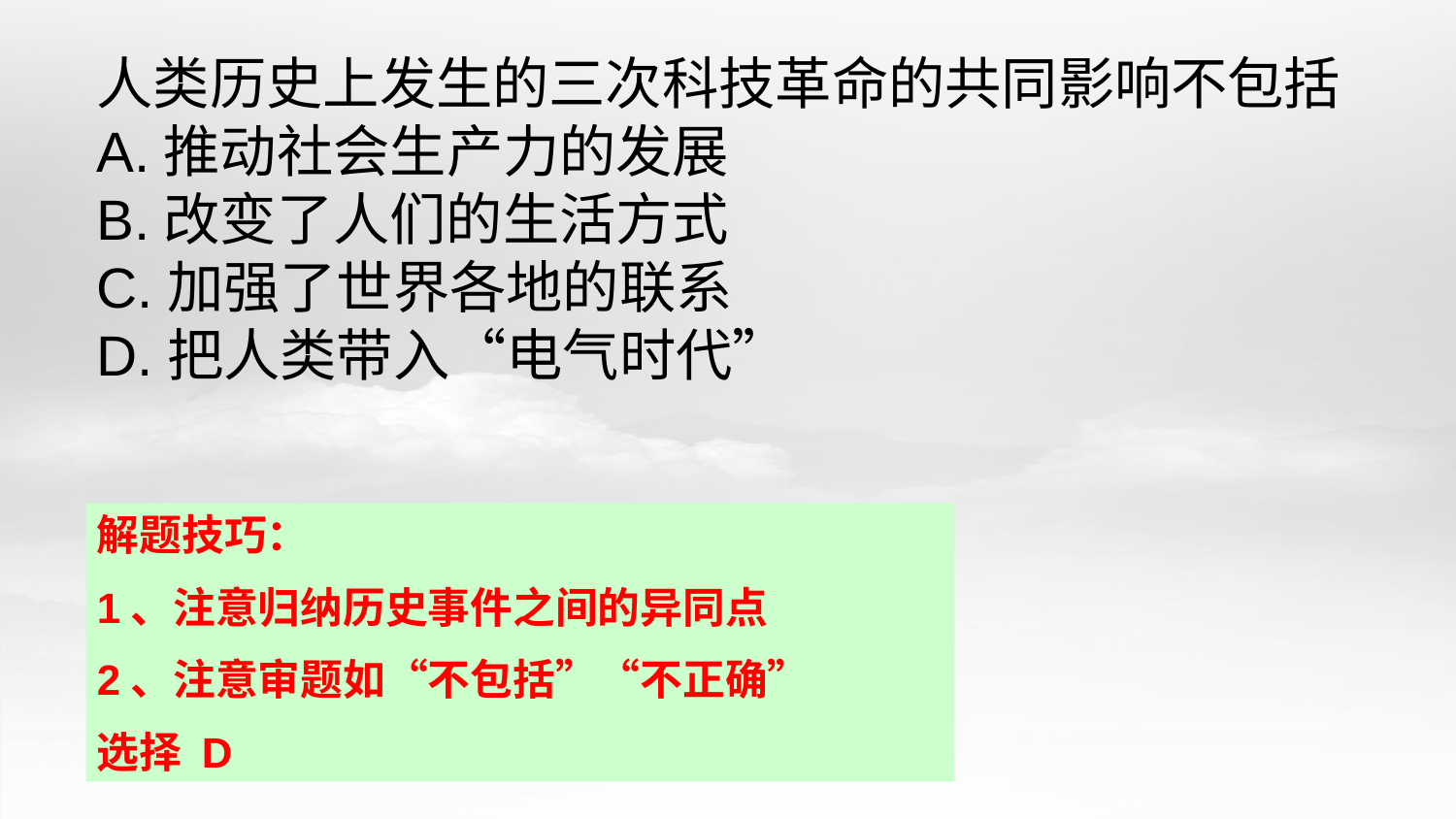

人类历史上发生的三次科技革命的共同影响不包括
A.推动社会生产力的发展
B.改变了人们的生活方式
C.加强了世界各地的联系
D.把人类带入“电气时代”
解题技巧：
1、注意归纳历史事件之间的异同点
2、注意审题如“不包括”“不正确”
选择 D